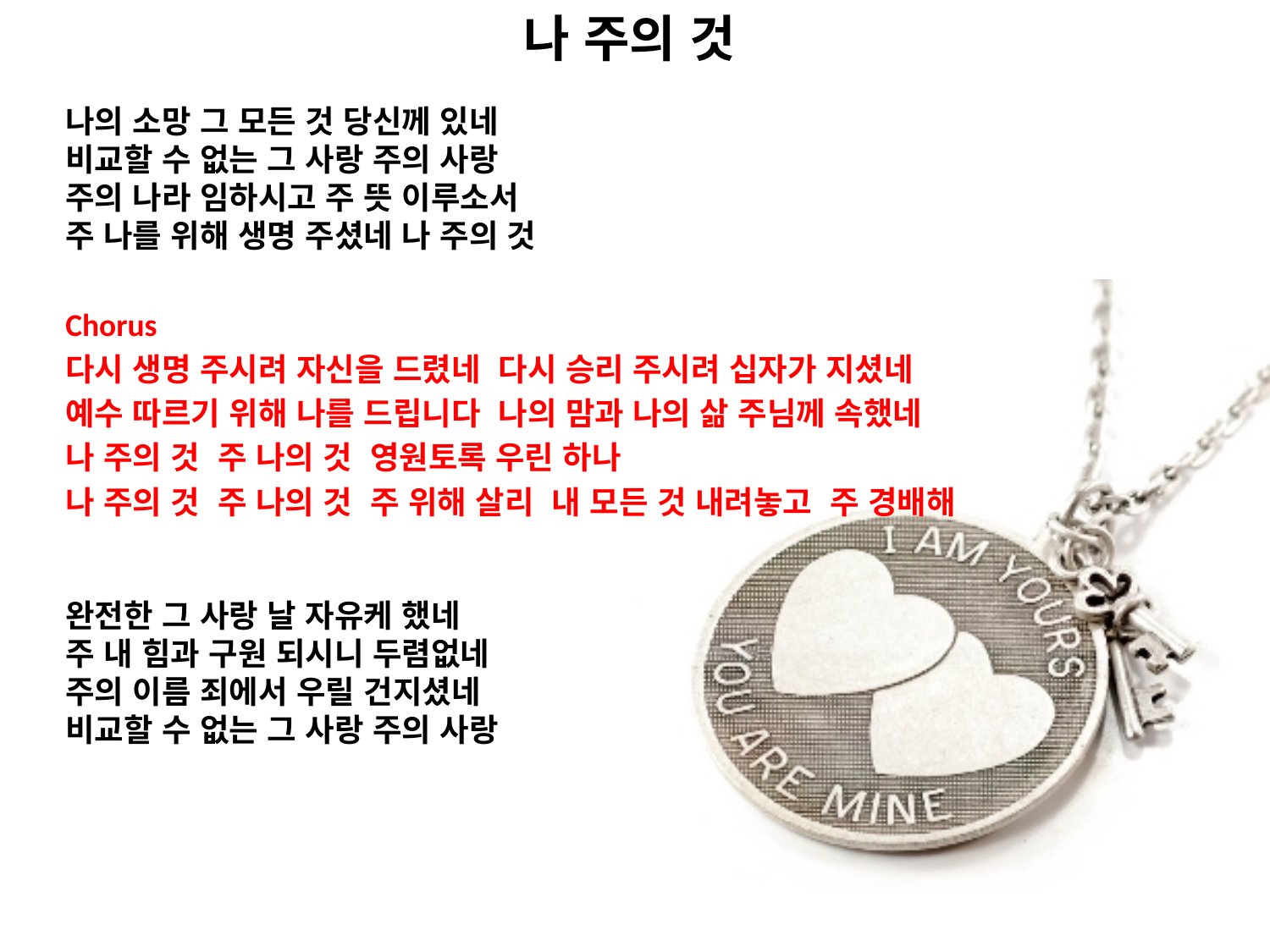

나 주의 것
나의 소망 그 모든 것 당신께 있네
비교할 수 없는 그 사랑 주의 사랑
주의 나라 임하시고 주 뜻 이루소서
주 나를 위해 생명 주셨네 나 주의 것

Chorus
다시 생명 주시려 자신을 드렸네  다시 승리 주시려 십자가 지셨네
예수 따르기 위해 나를 드립니다  나의 맘과 나의 삶 주님께 속했네
나 주의 것  주 나의 것  영원토록 우린 하나
나 주의 것  주 나의 것  주 위해 살리  내 모든 것 내려놓고  주 경배해

완전한 그 사랑 날 자유케 했네
주 내 힘과 구원 되시니 두렴없네
주의 이름 죄에서 우릴 건지셨네
비교할 수 없는 그 사랑 주의 사랑